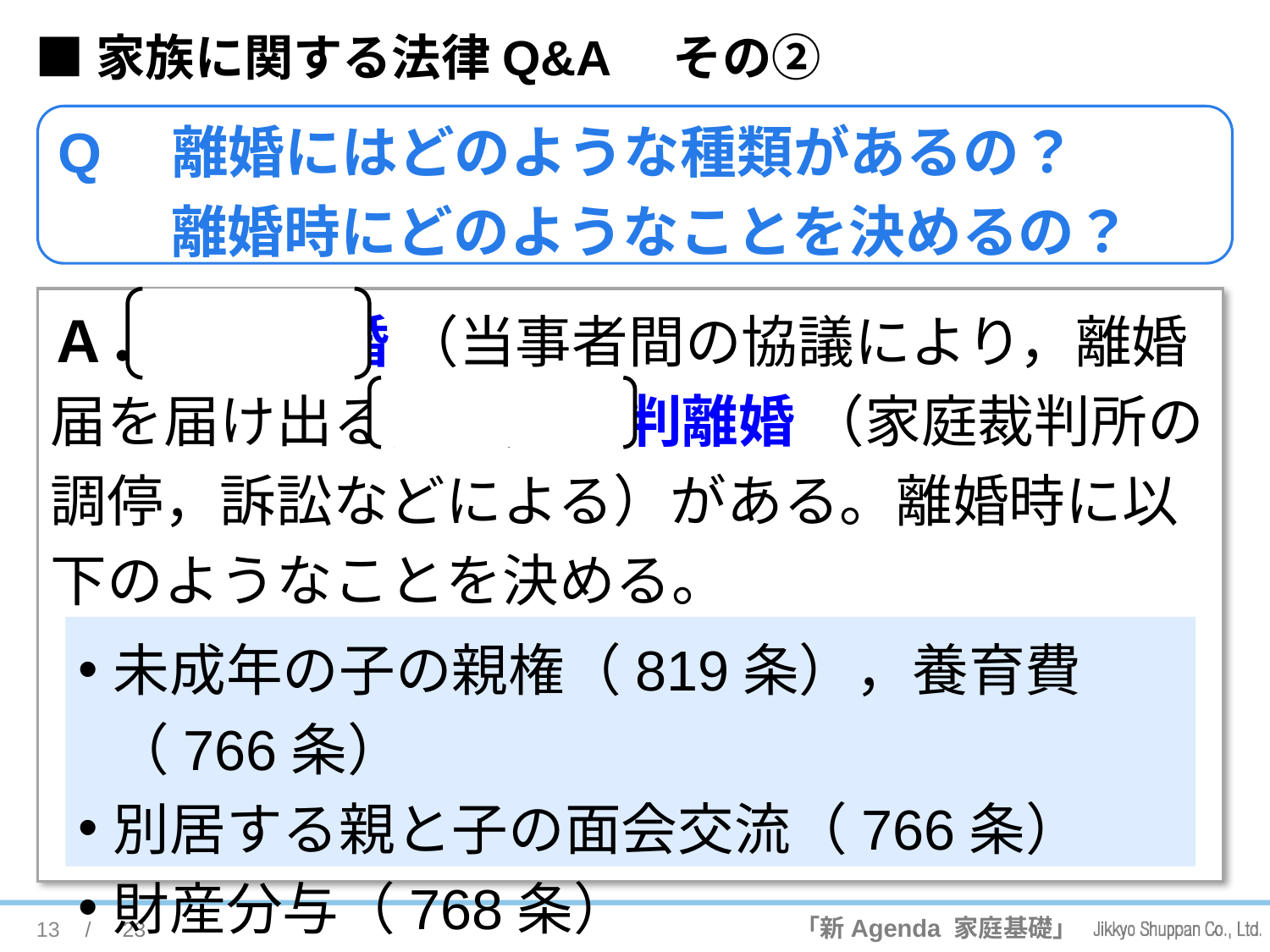

■家族に関する法律Q&A　その②
Q　離婚にはどのような種類があるの？
　　離婚時にどのようなことを決めるの？
Ａ．協議離婚 （当事者間の協議により，離婚届を届け出る）と， 裁判離婚 （家庭裁判所の調停，訴訟などによる）がある。離婚時に以下のようなことを決める。

未成年の子の親権（819条），養育費（766条）
別居する親と子の面会交流（766条）
財産分与（768条）
13